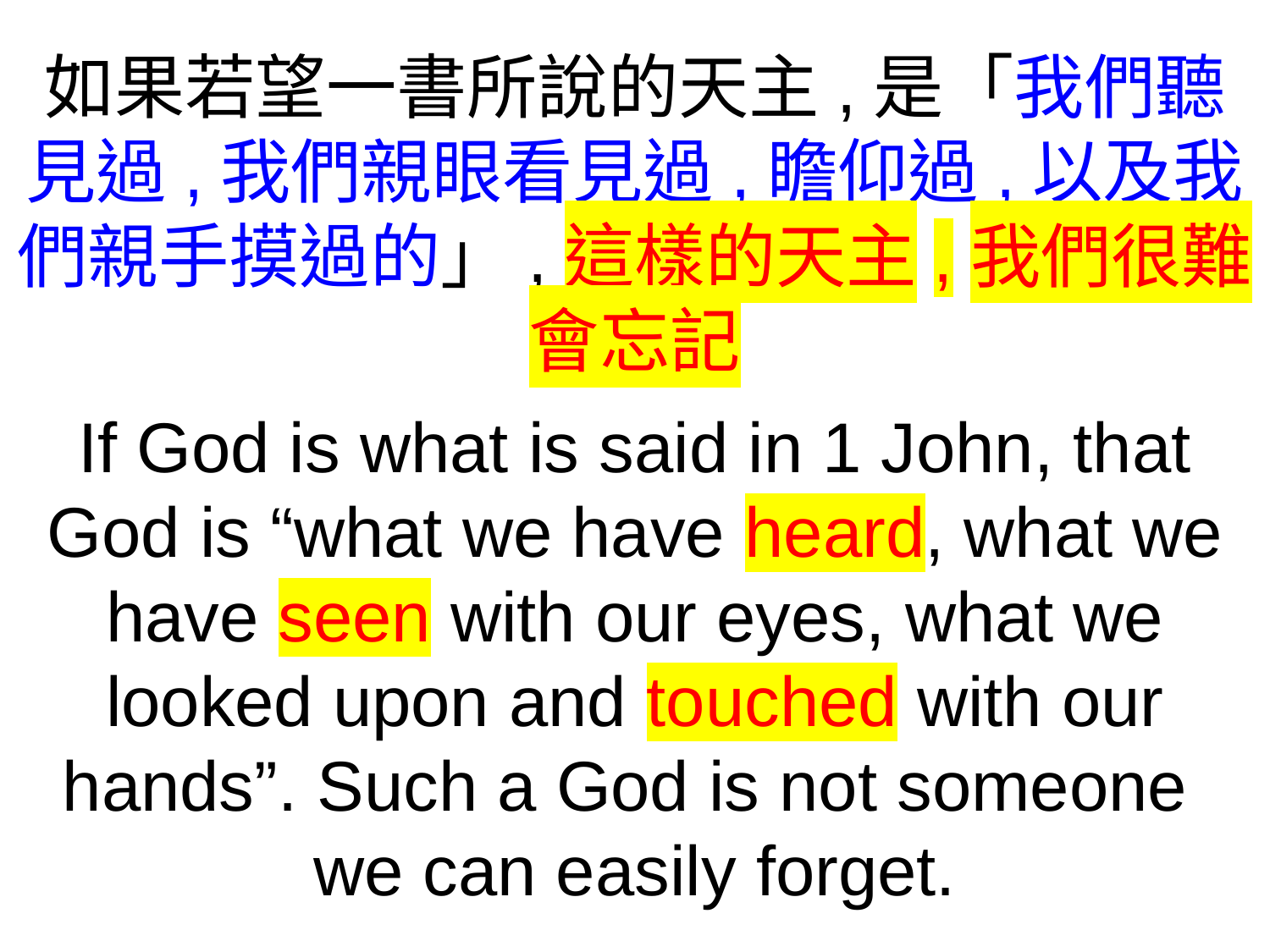

如果若望一書所說的天主,是「我們聽見過,我們親眼看見過,瞻仰過,以及我們親手摸過的」,這樣的天主,我們很難會忘記
If God is what is said in 1 John, that God is “what we have heard, what we have seen with our eyes, what we looked upon and touched with our hands”. Such a God is not someone
we can easily forget.